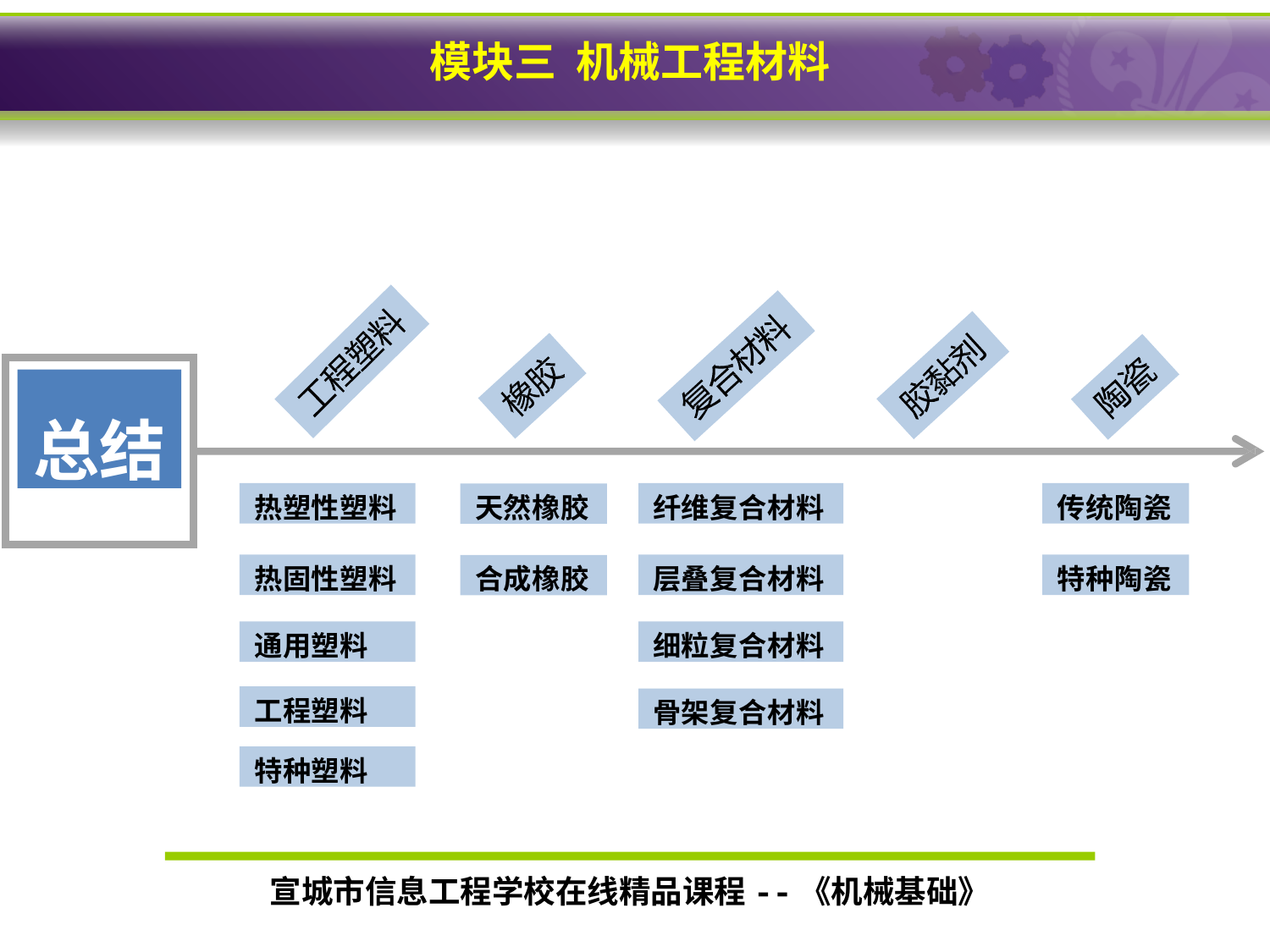

总结

热塑性塑料
纤维复合材料
传统陶瓷
天然橡胶

热固性塑料
层叠复合材料
特种陶瓷
合成橡胶
通用塑料
细粒复合材料
工程塑料
骨架复合材料
特种塑料